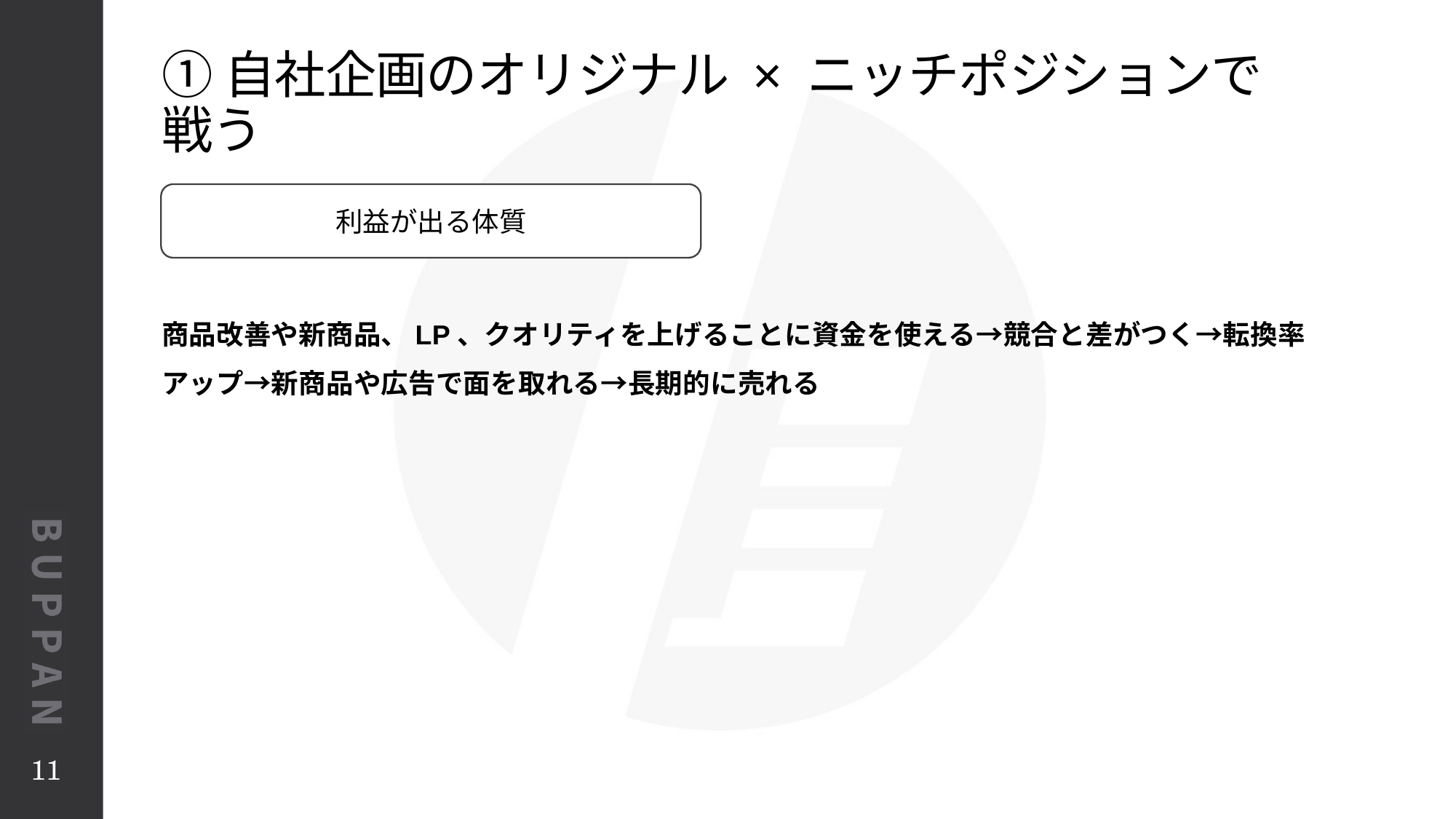

# ①自社企画のオリジナル × ニッチポジションで戦う
利益が出る体質
商品改善や新商品、LP、クオリティを上げることに資金を使える→競合と差がつく→転換率アップ→新商品や広告で面を取れる→長期的に売れる

11